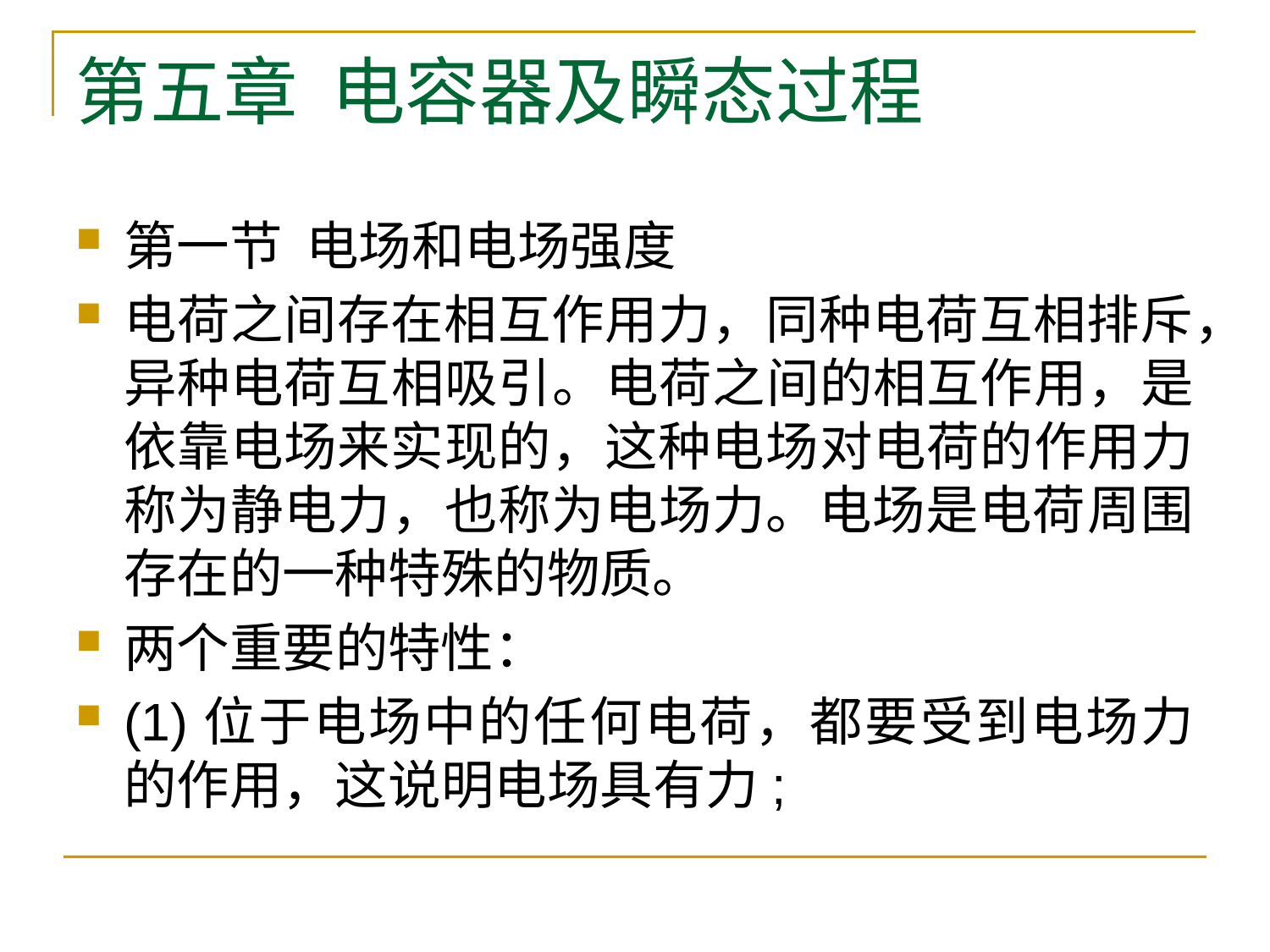

# 第五章  电容器及瞬态过程
第一节  电场和电场强度
电荷之间存在相互作用力，同种电荷互相排斥，异种电荷互相吸引。电荷之间的相互作用，是依靠电场来实现的，这种电场对电荷的作用力称为静电力，也称为电场力。电场是电荷周围存在的一种特殊的物质。
两个重要的特性：
(1)位于电场中的任何电荷，都要受到电场力的作用，这说明电场具有力;